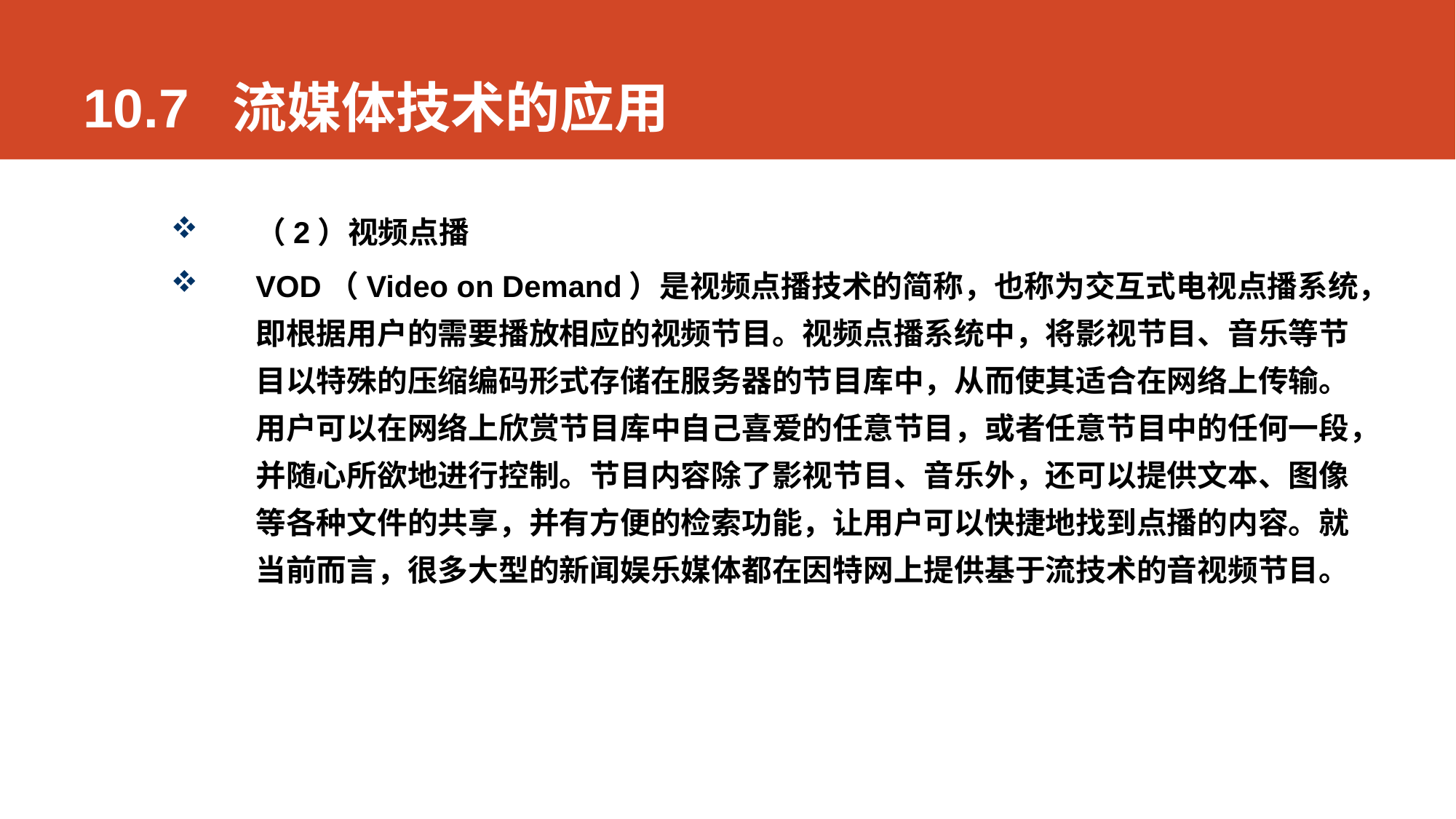

# 10.7  流媒体技术的应用
（2）视频点播
VOD（Video on Demand）是视频点播技术的简称，也称为交互式电视点播系统，即根据用户的需要播放相应的视频节目。视频点播系统中，将影视节目、音乐等节目以特殊的压缩编码形式存储在服务器的节目库中，从而使其适合在网络上传输。用户可以在网络上欣赏节目库中自己喜爱的任意节目，或者任意节目中的任何一段，并随心所欲地进行控制。节目内容除了影视节目、音乐外，还可以提供文本、图像等各种文件的共享，并有方便的检索功能，让用户可以快捷地找到点播的内容。就当前而言，很多大型的新闻娱乐媒体都在因特网上提供基于流技术的音视频节目。